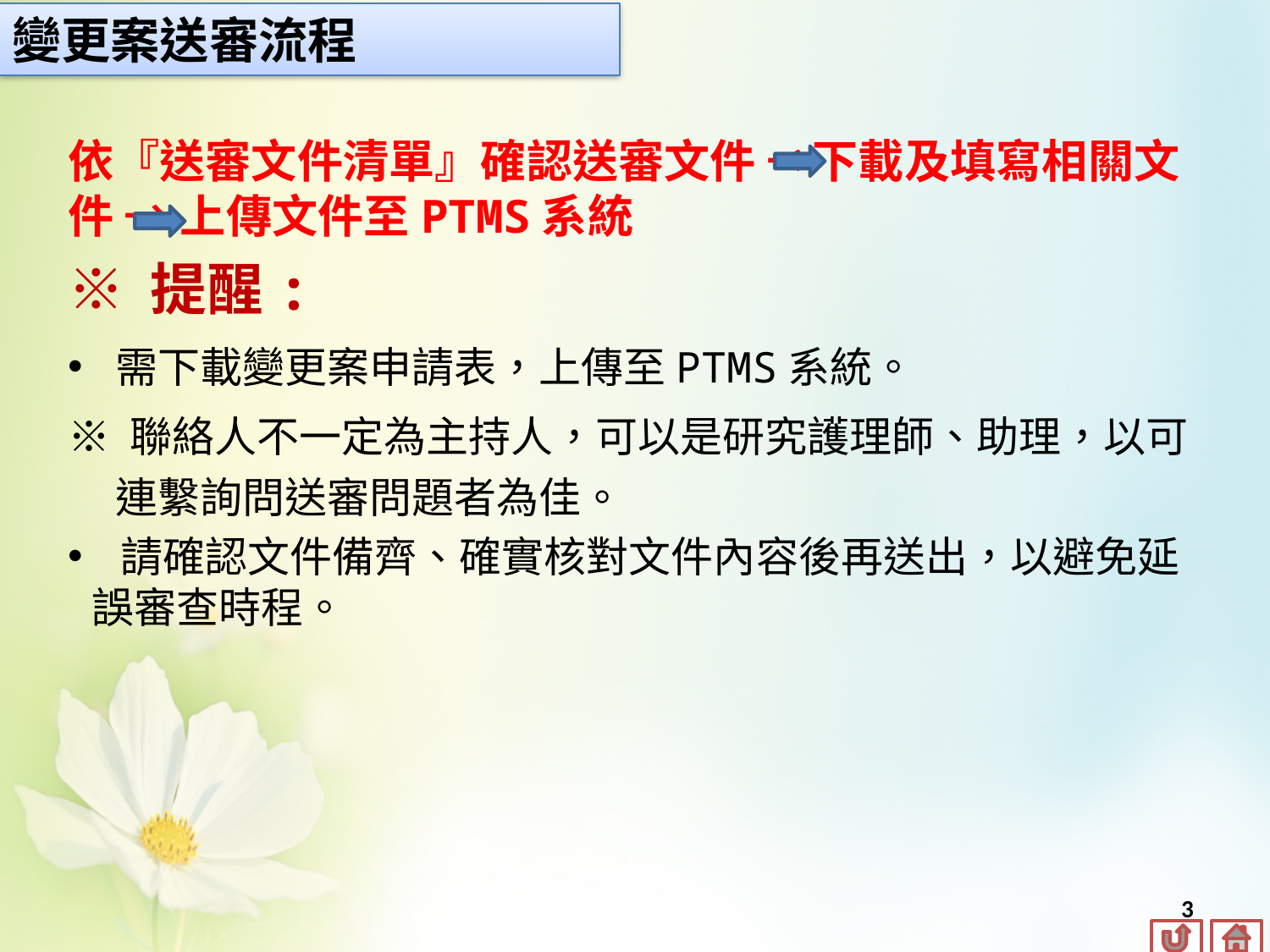

變更案送審流程
依『送審文件清單』確認送審文件 →下載及填寫相關文件 → 上傳文件至PTMS系統
※ 提醒:
需下載變更案申請表，上傳至PTMS系統。
※ 聯絡人不一定為主持人，可以是研究護理師、助理，以可連繫詢問送審問題者為佳。
  請確認文件備齊、確實核對文件內容後再送出，以避免延 誤審查時程。

3